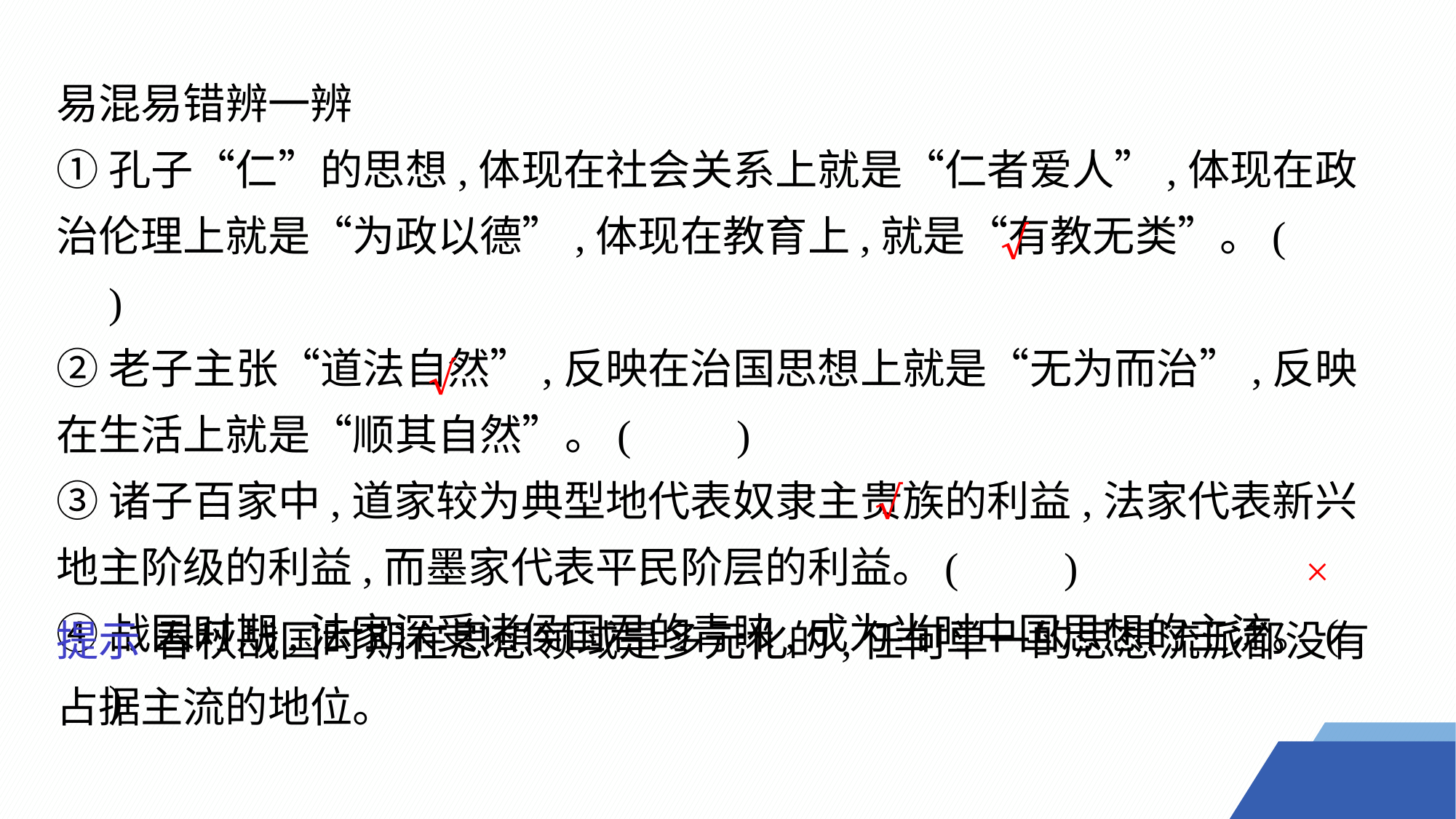

易混易错辨一辨
①孔子“仁”的思想,体现在社会关系上就是“仁者爱人”,体现在政治伦理上就是“为政以德”,体现在教育上,就是“有教无类”。(　　)
②老子主张“道法自然”,反映在治国思想上就是“无为而治”,反映在生活上就是“顺其自然”。(　　)
③诸子百家中,道家较为典型地代表奴隶主贵族的利益,法家代表新兴地主阶级的利益,而墨家代表平民阶层的利益。(　　)
④战国时期,法家深受诸侯国君的青睐,成为当时中国思想的主流。(　　)
√
√
√
×
提示 春秋战国时期在思想领域是多元化的,任何单一的思想流派都没有占据主流的地位。